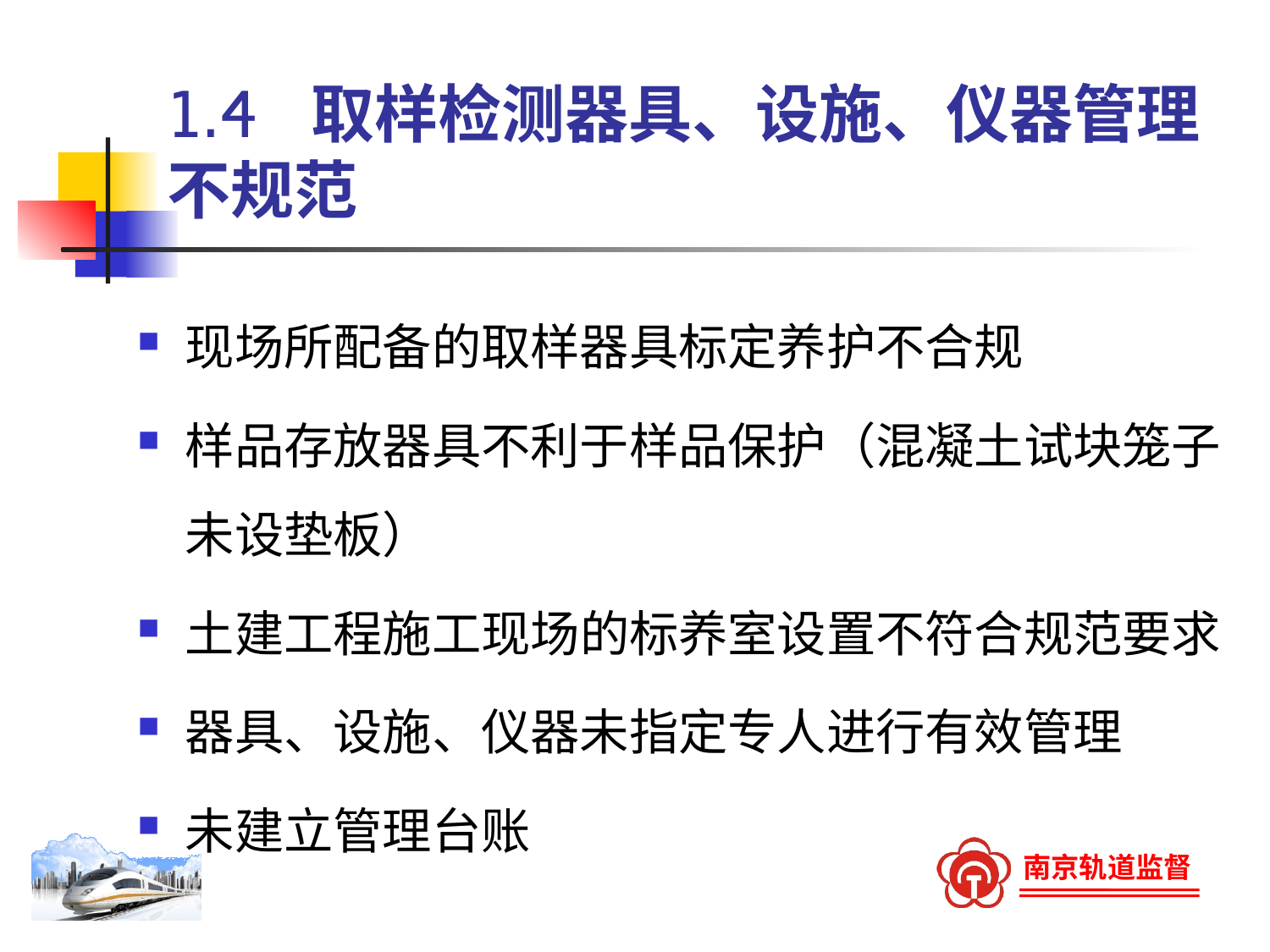

# 1.4  取样检测器具、设施、仪器管理不规范
现场所配备的取样器具标定养护不合规
样品存放器具不利于样品保护（混凝土试块笼子未设垫板）
土建工程施工现场的标养室设置不符合规范要求
器具、设施、仪器未指定专人进行有效管理
未建立管理台账